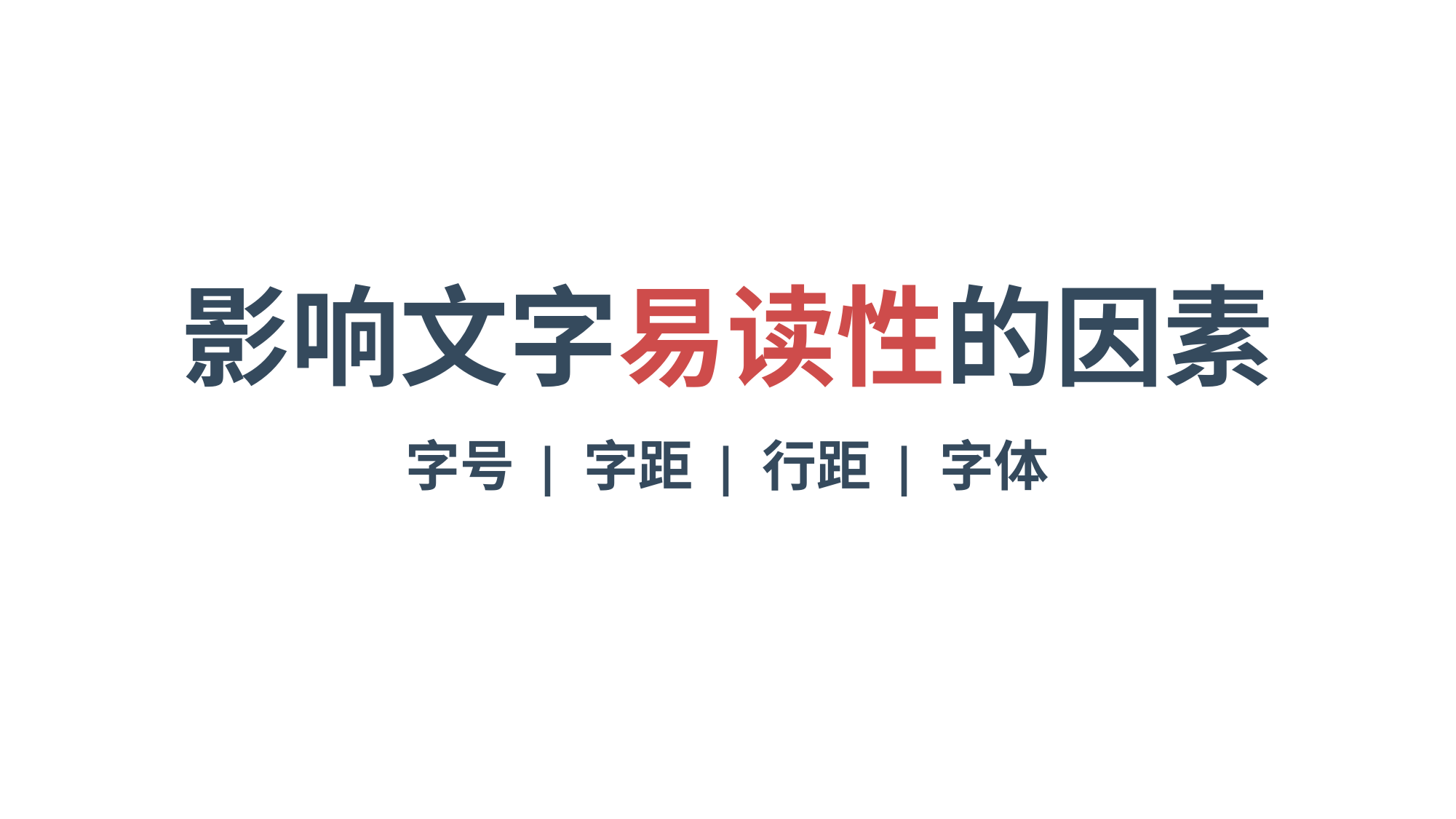

影响文字易读性的因素
字号 | 字距 | 行距 | 字体